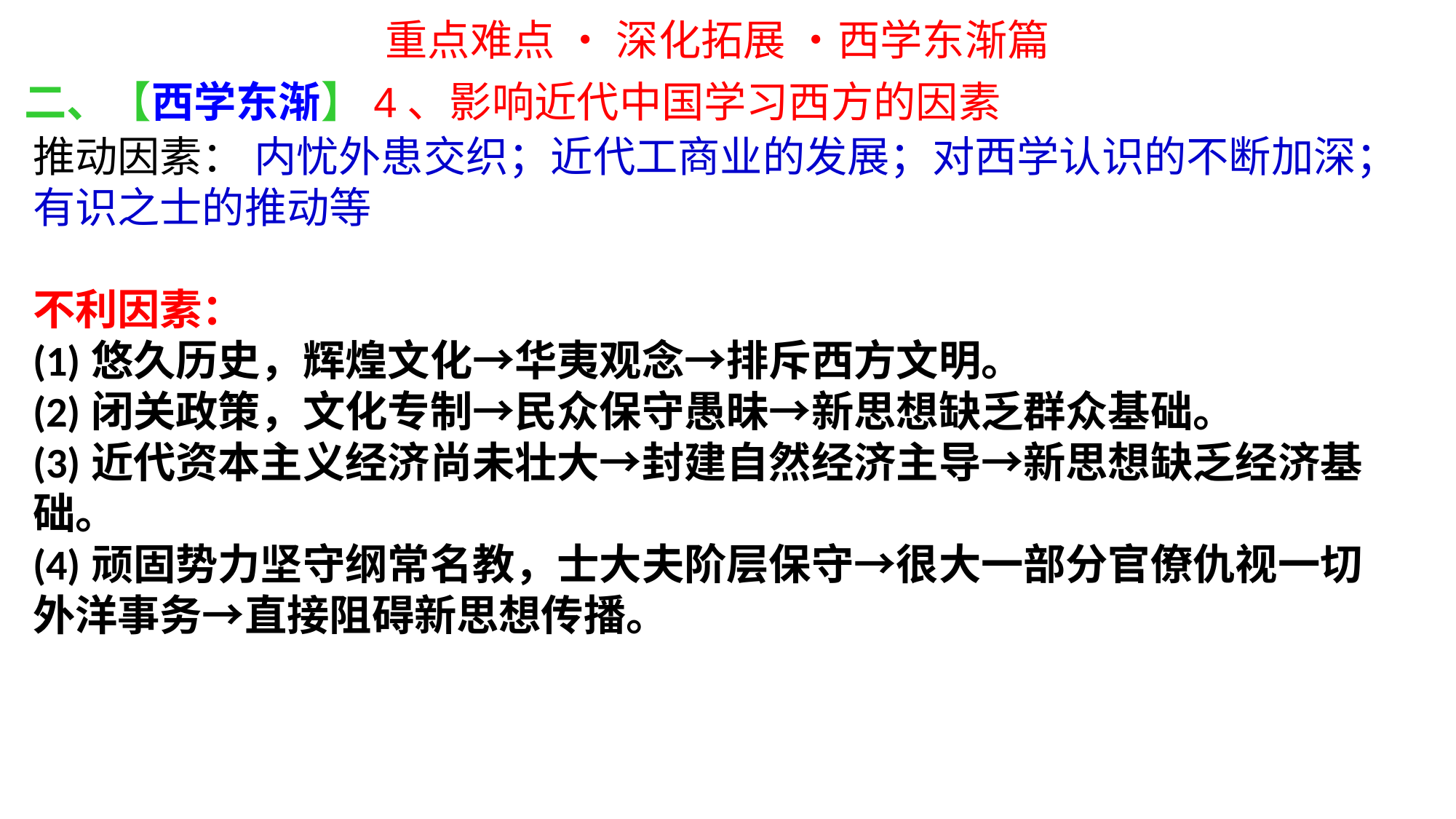

重点难点 • 深化拓展 •西学东渐篇
二、【西学东渐】4、影响近代中国学习西方的因素
推动因素： 内忧外患交织；近代工商业的发展；对西学认识的不断加深；有识之士的推动等
不利因素：
(1)悠久历史，辉煌文化→华夷观念→排斥西方文明。
(2)闭关政策，文化专制→民众保守愚昧→新思想缺乏群众基础。
(3)近代资本主义经济尚未壮大→封建自然经济主导→新思想缺乏经济基础。
(4)顽固势力坚守纲常名教，士大夫阶层保守→很大一部分官僚仇视一切外洋事务→直接阻碍新思想传播。